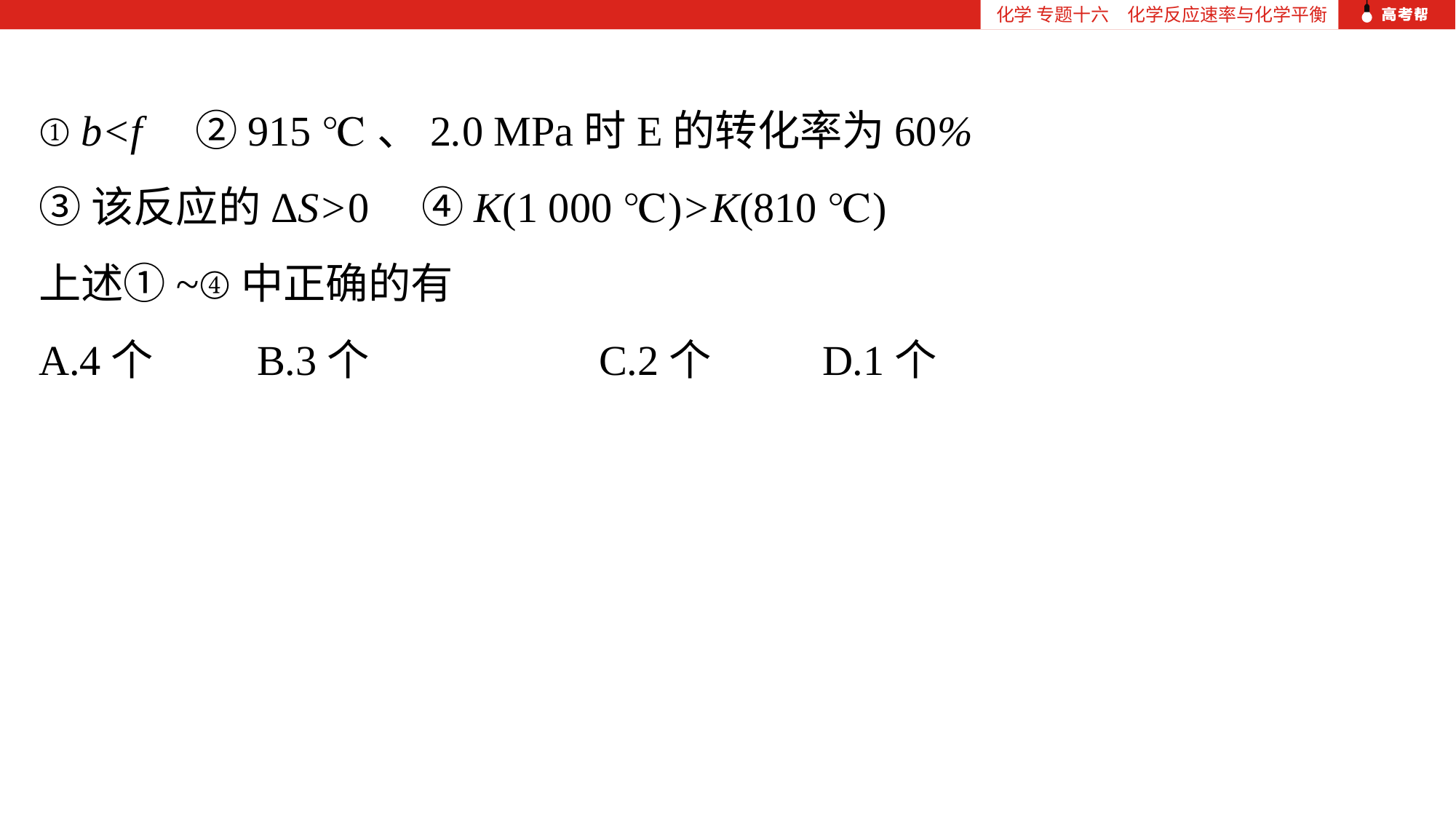

化学 专题十六　化学反应速率与化学平衡

①b<f　②915 ℃、2.0 MPa时E的转化率为60%
③该反应的ΔS>0　④K(1 000 ℃)>K(810 ℃)
上述①~④中正确的有
A.4个  	B.3个	            C.2个	 D.1个